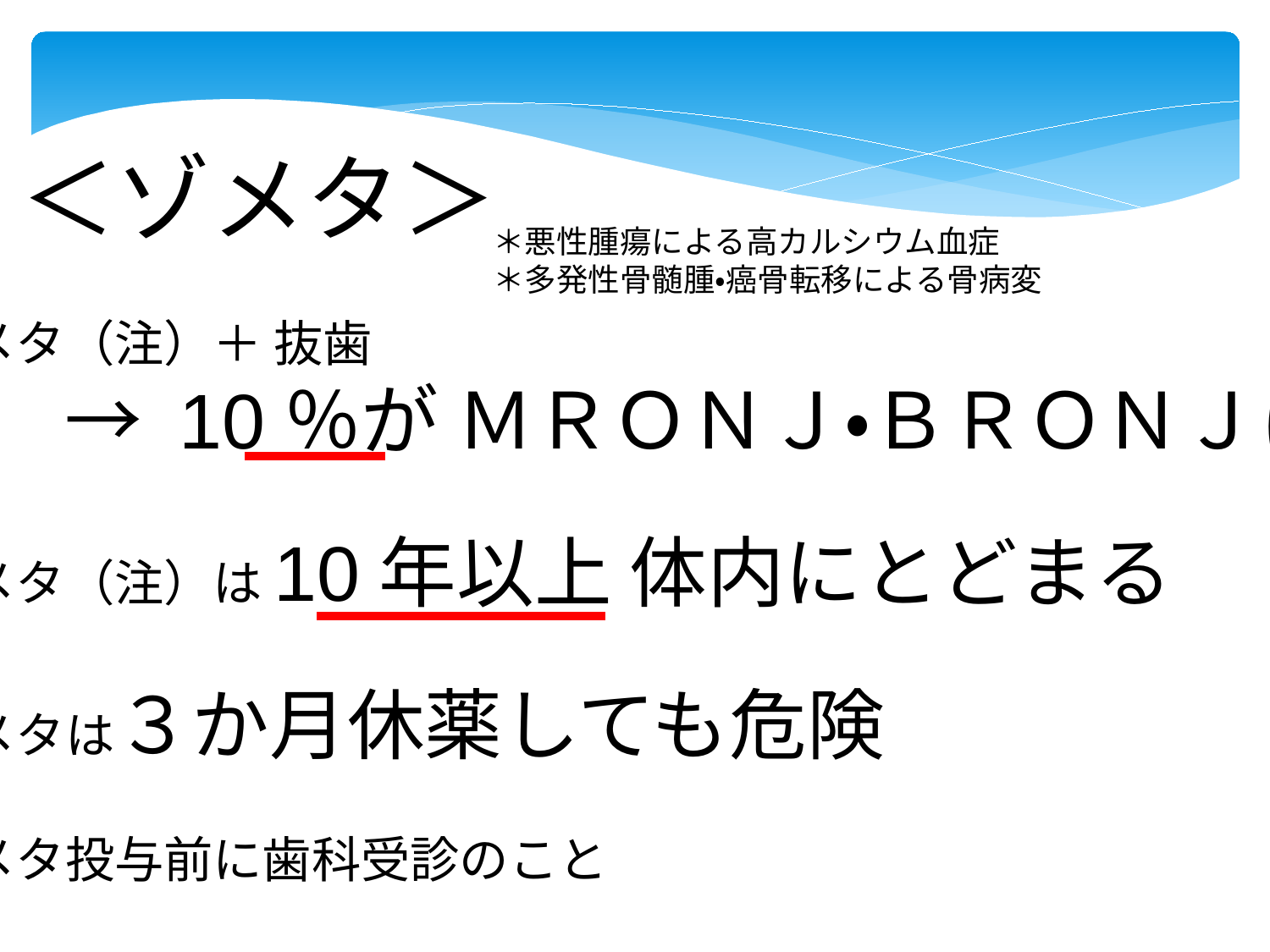

＜ゾメタ＞
＊悪性腫瘍による高カルシウム血症
＊多発性骨髄腫・癌骨転移による骨病変
ゾメタ（注）＋ 抜歯
　　　→ 10％が ＭＲＯＮＪ・ＢＲＯＮＪに

ゾメタ（注）は10年以上 体内にとどまる

ゾメタは３か月休薬しても危険

ゾメタ投与前に歯科受診のこと